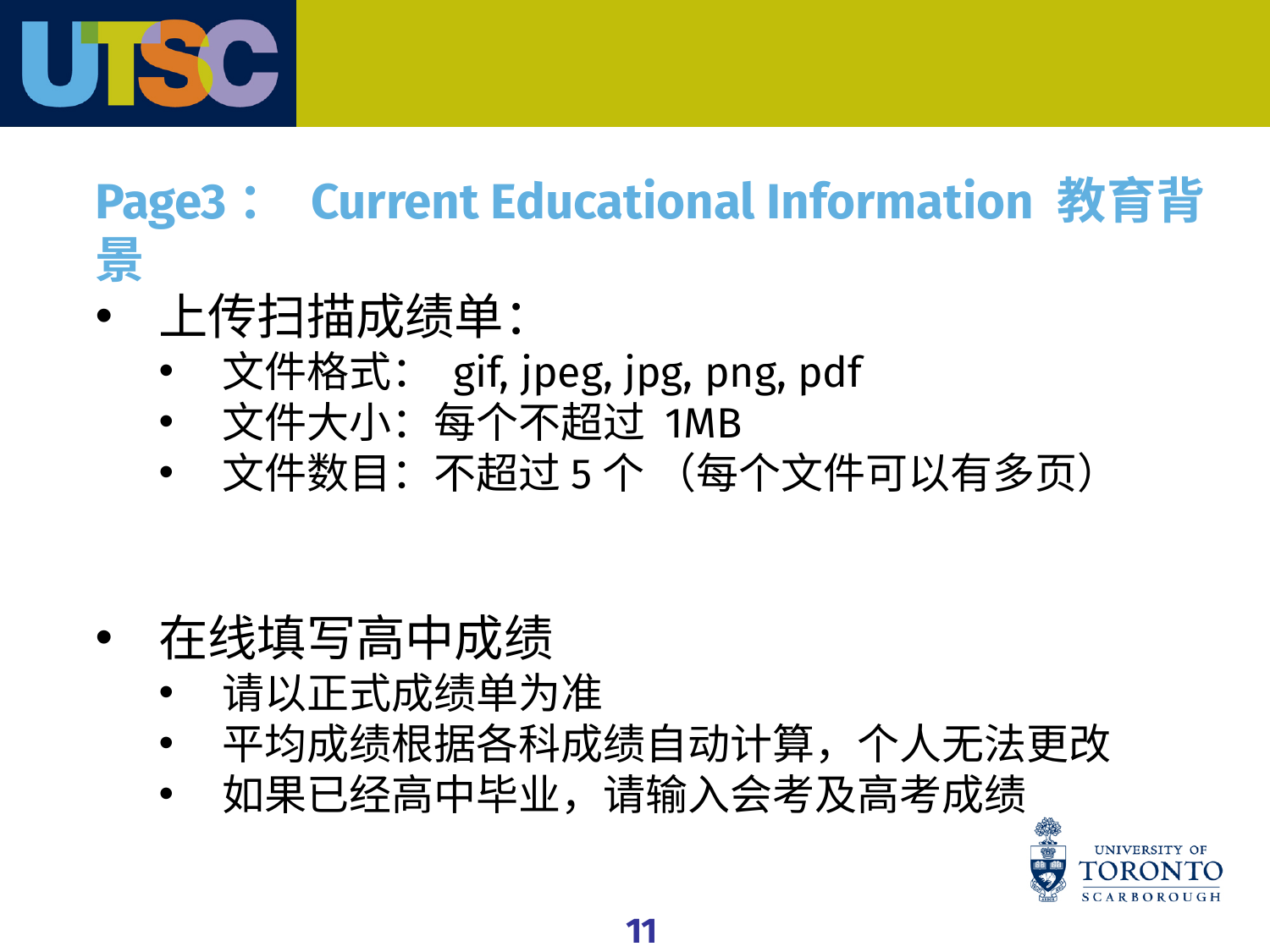

# Page3： Current Educational Information 教育背景
上传扫描成绩单：
文件格式： gif, jpeg, jpg, png, pdf
文件大小：每个不超过 1MB
文件数目：不超过5个 （每个文件可以有多页）

在线填写高中成绩
请以正式成绩单为准
平均成绩根据各科成绩自动计算，个人无法更改
如果已经高中毕业，请输入会考及高考成绩
11